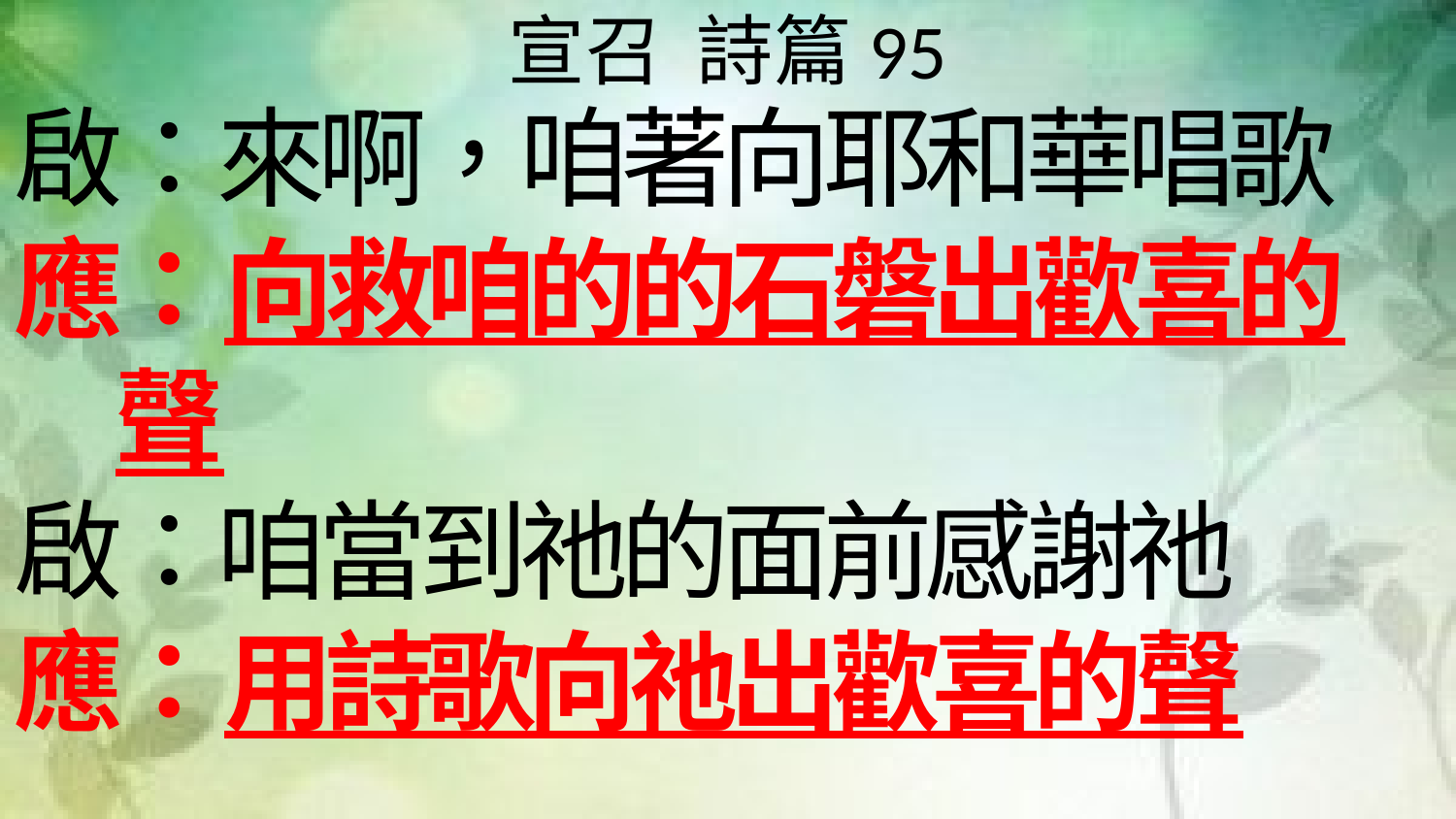

# 宣召  詩篇95

啟：來啊，咱著向耶和華唱歌
應：向救咱的的石磐出歡喜的
    聲
啟：咱當到祂的面前感謝祂
應：用詩歌向祂出歡喜的聲